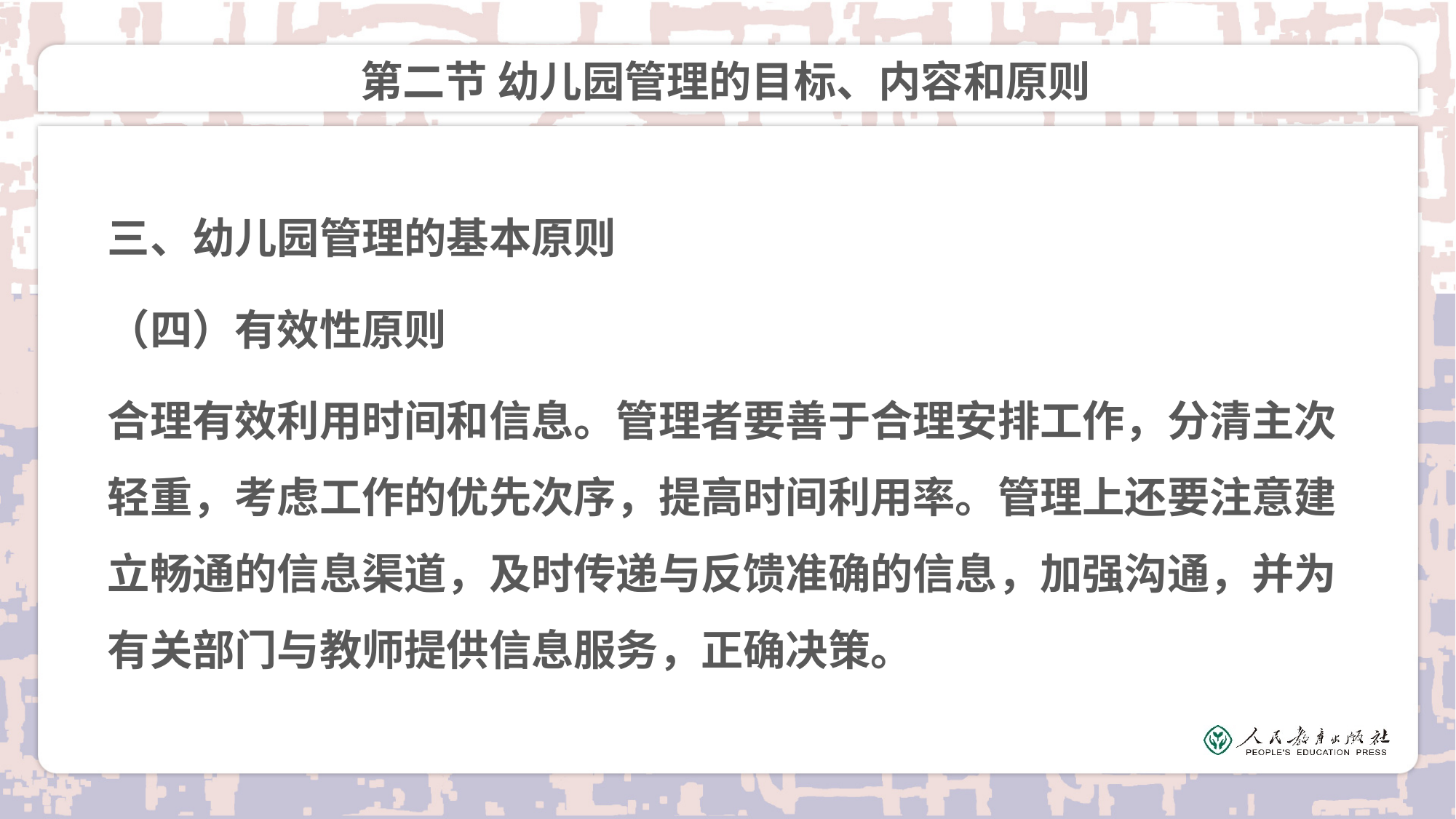

# 第二节 幼儿园管理的目标、内容和原则
三、幼儿园管理的基本原则
（四）有效性原则
合理有效利用时间和信息。管理者要善于合理安排工作，分清主次轻重，考虑工作的优先次序，提高时间利用率。管理上还要注意建立畅通的信息渠道，及时传递与反馈准确的信息，加强沟通，并为有关部门与教师提供信息服务，正确决策。